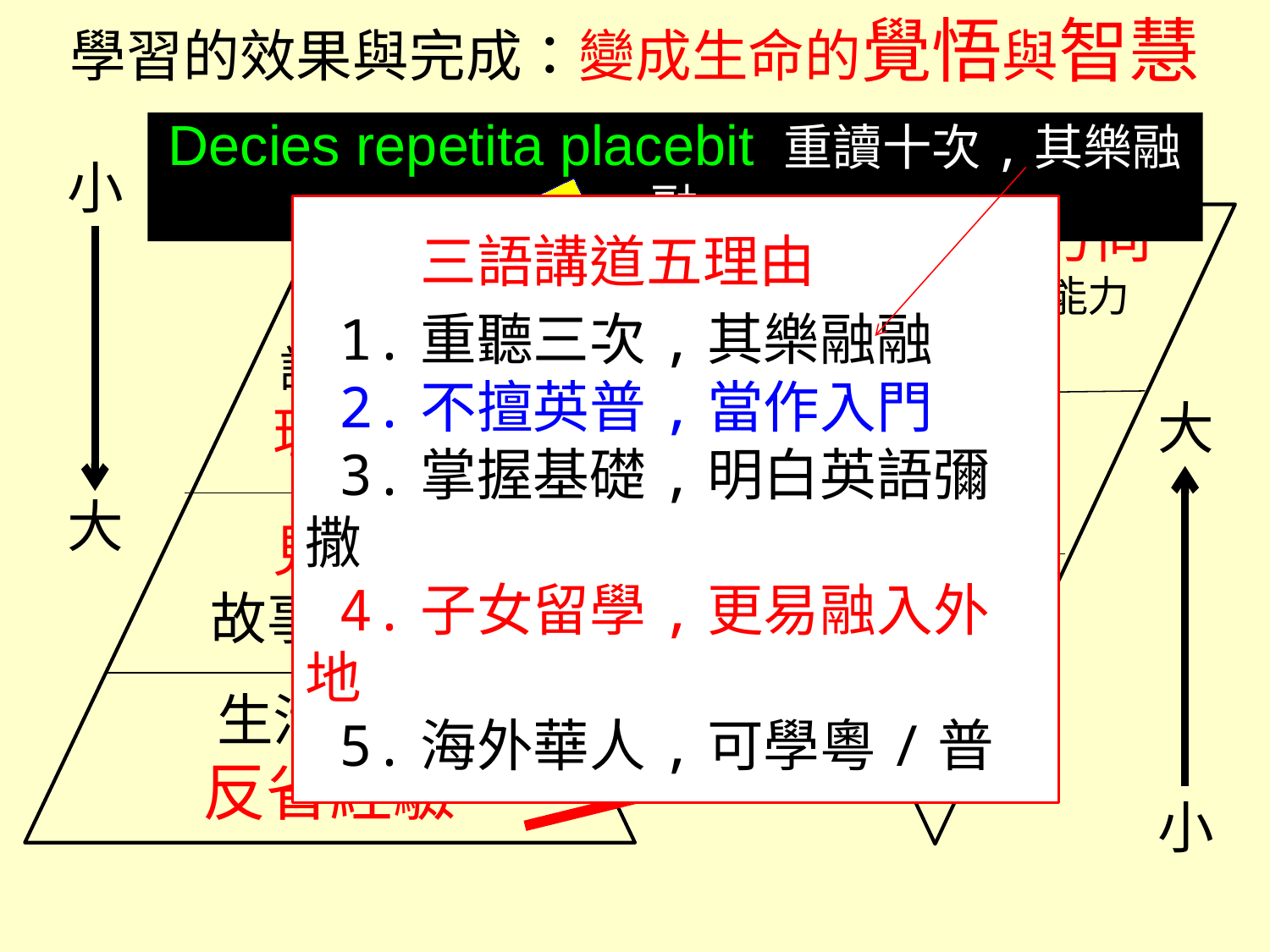

學習的效果與完成：變成生命的覺悟與智慧
Decies repetita placebit 重讀十次,其樂融融
小
書中自有黃金屋
梵二自有大同錄
萬般皆下品唯有讀書高
一生執著 一生方向
不斷學習 創新的能力
覺悟與智慧

        三語講道五理由
 1.重聽三次,其樂融融
 2.不擅英普,當作入門
 3.掌握基礎,明白英語彌撒
 4.子女留學,更易融入外地
 5.海外華人,可學粵/普

說教
理論
大
變成生活
指導生活
大
見證
故事 圖畫
概念
真的
明白
三語講道
生活體驗
反省經驗
小